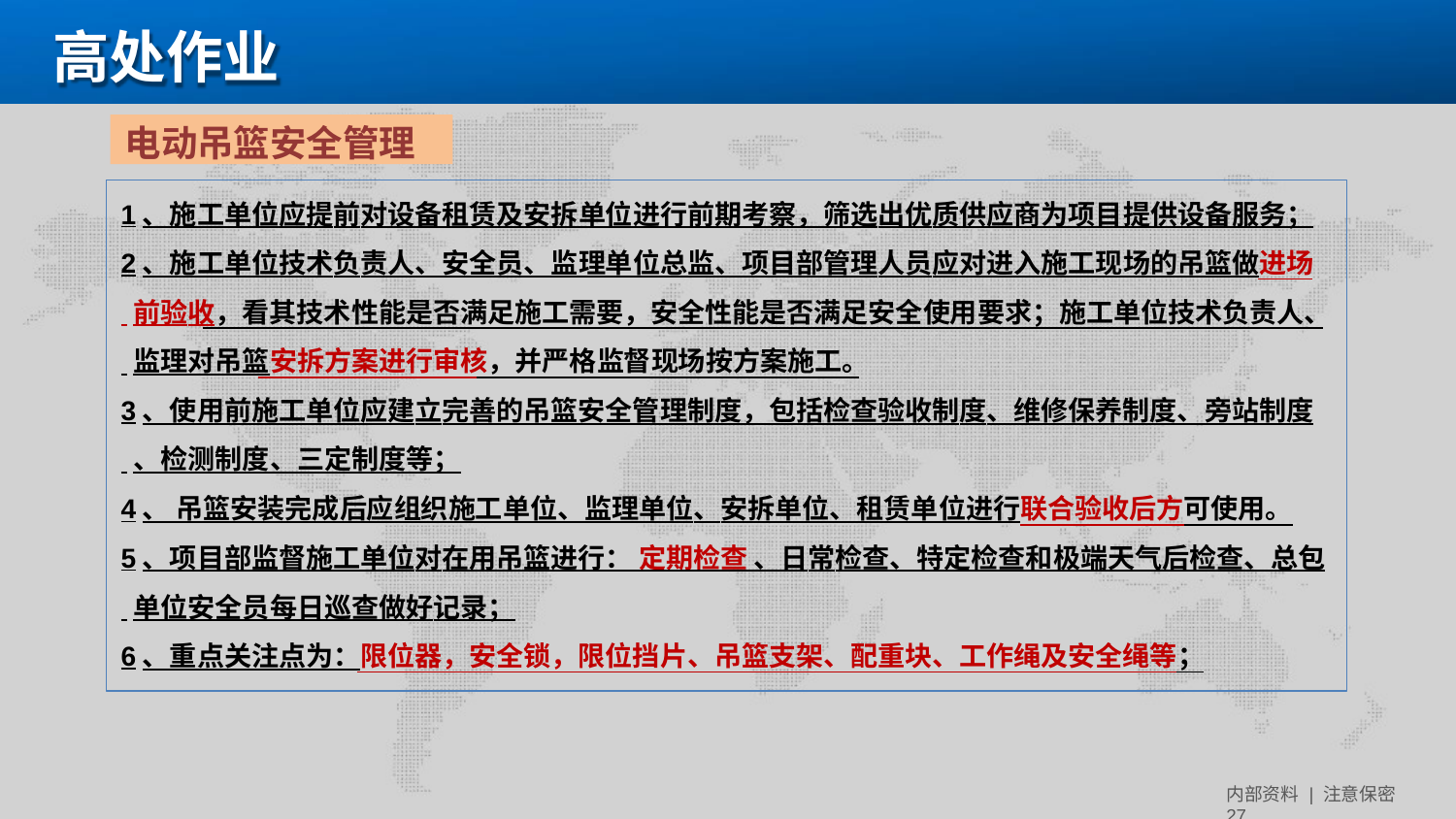

# 高处作业
电动吊篮安全管理
1、施工单位应提前对设备租赁及安拆单位进行前期考察，筛选出优质供应商为项目提供设备服务；
2、施工单位技术负责人、安全员、监理单位总监、项目部管理人员应对进入施工现场的吊篮做进场
 前验收，看其技术性能是否满足施工需要，安全性能是否满足安全使用要求；施工单位技术负责人、
 监理对吊篮安拆方案进行审核，并严格监督现场按方案施工。
3、使用前施工单位应建立完善的吊篮安全管理制度，包括检查验收制度、维修保养制度、旁站制度
 、检测制度、三定制度等；
4、 吊篮安装完成后应组织施工单位、监理单位、安拆单位、租赁单位进行联合验收后方可使用。
5、项目部监督施工单位对在用吊篮进行： 定期检查 、日常检查、特定检查和极端天气后检查、总包
 单位安全员每日巡查做好记录；
6、重点关注点为：限位器，安全锁，限位挡片、吊篮支架、配重块、工作绳及安全绳等；

内部资料 | 注意保密 27